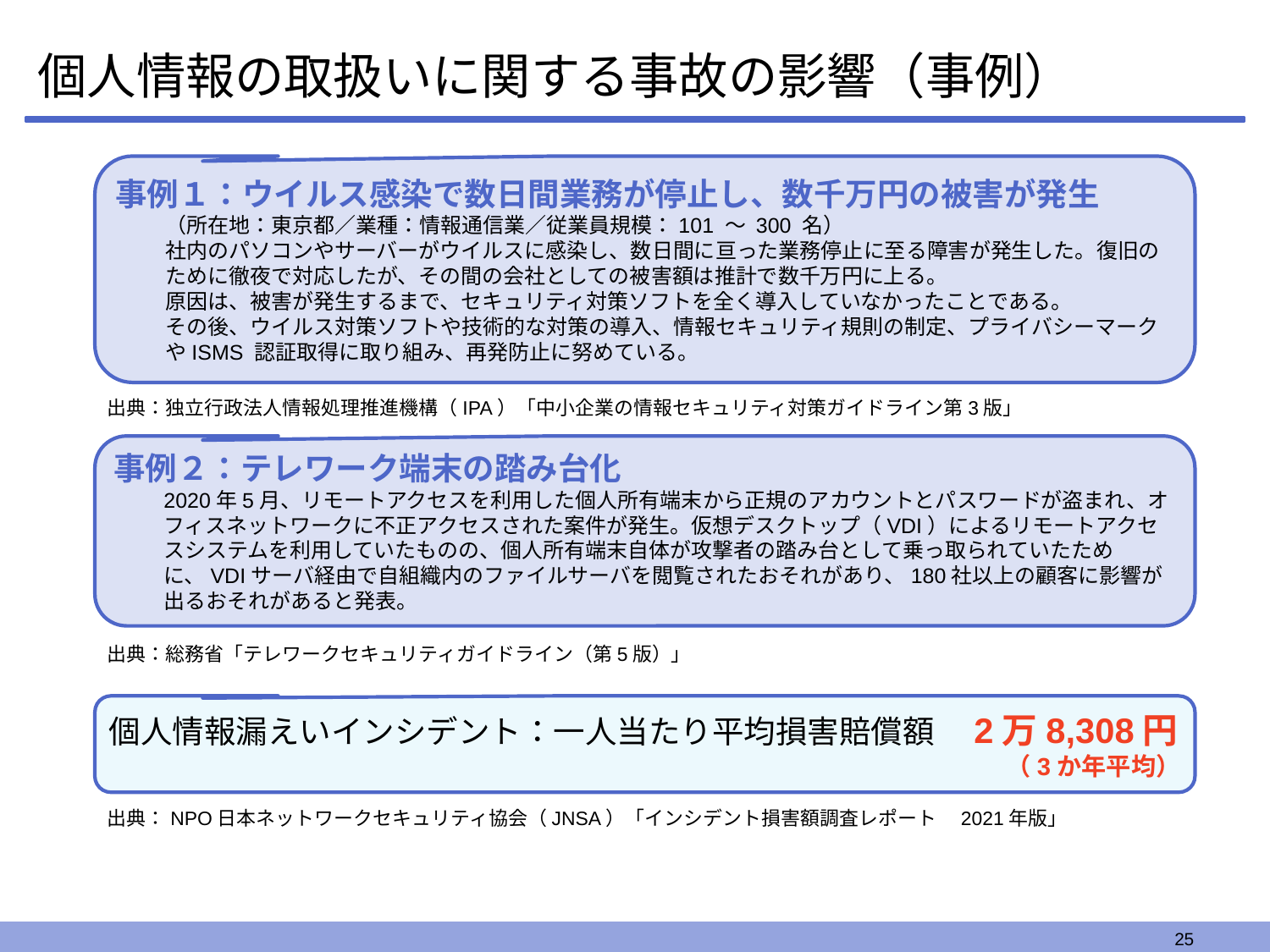

# 個人情報の取扱いに関する事故の影響（事例）

事例１：ウイルス感染で数日間業務が停止し、数千万円の被害が発生
（所在地：東京都／業種：情報通信業／従業員規模：101 ～ 300 名）
社内のパソコンやサーバーがウイルスに感染し、数日間に亘った業務停止に至る障害が発生した。復旧のために徹夜で対応したが、その間の会社としての被害額は推計で数千万円に上る。
原因は、被害が発生するまで、セキュリティ対策ソフトを全く導入していなかったことである。
その後、ウイルス対策ソフトや技術的な対策の導入、情報セキュリティ規則の制定、プライバシーマークやISMS 認証取得に取り組み、再発防止に努めている。
出典：独立行政法人情報処理推進機構（IPA）「中小企業の情報セキュリティ対策ガイドライン第3版」
事例２：テレワーク端末の踏み台化
2020年5月、リモートアクセスを利用した個人所有端末から正規のアカウントとパスワードが盗まれ、オフィスネットワークに不正アクセスされた案件が発生。仮想デスクトップ（VDI）によるリモートアクセスシステムを利用していたものの、個人所有端末自体が攻撃者の踏み台として乗っ取られていたために、VDIサーバ経由で自組織内のファイルサーバを閲覧されたおそれがあり、180社以上の顧客に影響が出るおそれがあると発表。
出典：総務省「テレワークセキュリティガイドライン（第5版）」
個人情報漏えいインシデント：一人当たり平均損害賠償額　2万8,308円
（3か年平均）
出典：NPO日本ネットワークセキュリティ協会（JNSA）「インシデント損害額調査レポート　2021年版」
25